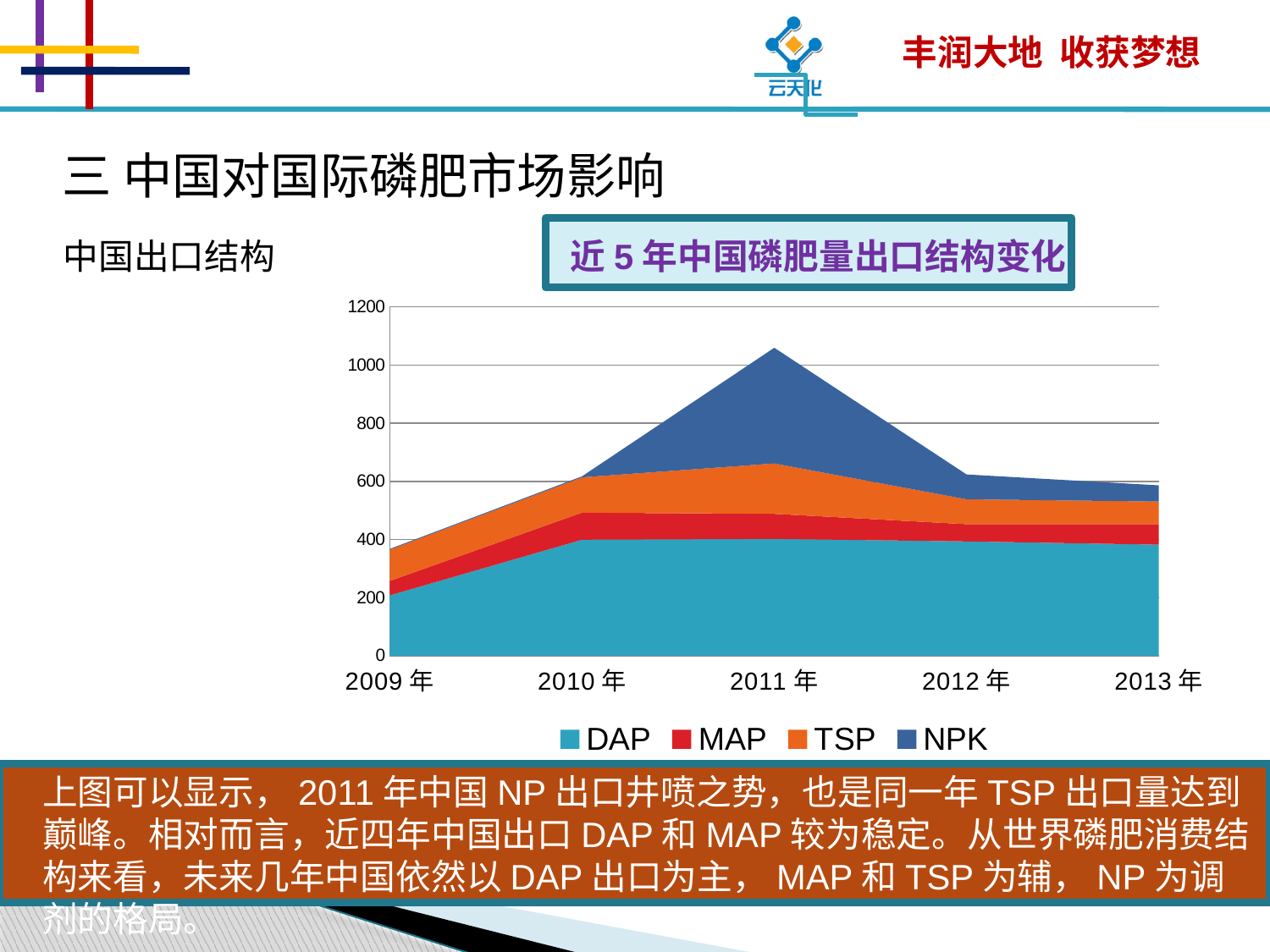

三 中国对国际磷肥市场影响

中国出口结构
近5年中国磷肥量出口结构变化

### Chart

| Category | DAP | MAP | TSP | NPK |
|---|---|---|---|---|
| 2009年 | 207.3 | 49.6 | 107.4 | 2.7 |
| 2010年 | 398.8 | 93.5 | 121.3 | 3.5 |
| 2011年 | 401.7 | 86.5 | 173.3 | 398.1 |
| 2012年 | 393.0 | 59.5 | 85.6 | 85.6 |
| 2013年 | 381.9 | 70.9 | 77.6 | 55.8 |
上图可以显示，2011年中国NP出口井喷之势，也是同一年TSP出口量达到巅峰。相对而言，近四年中国出口DAP和MAP较为稳定。从世界磷肥消费结构来看，未来几年中国依然以DAP出口为主，MAP和TSP为辅，NP为调剂的格局。